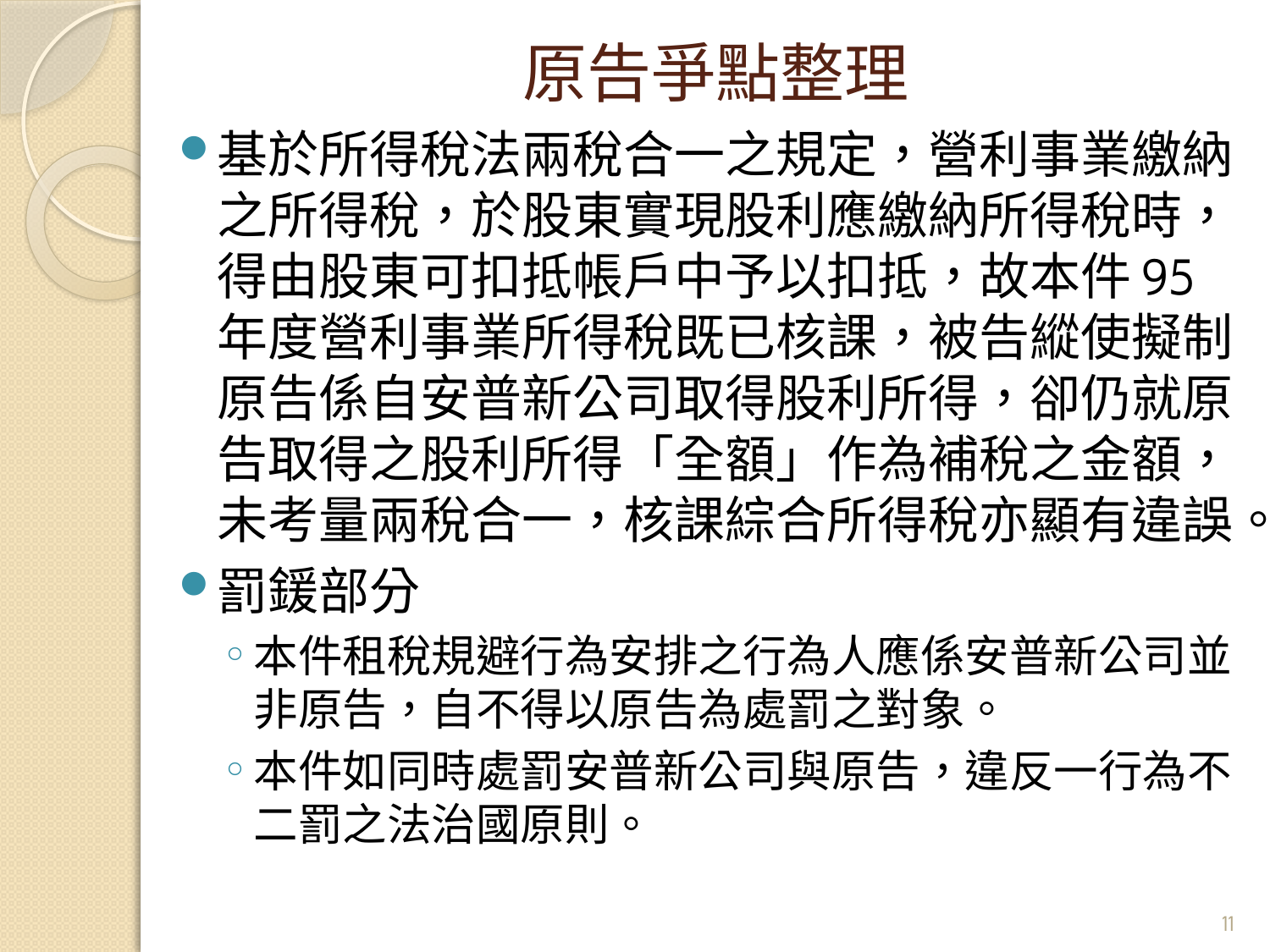

# 原告爭點整理
基於所得稅法兩稅合一之規定，營利事業繳納之所得稅，於股東實現股利應繳納所得稅時，得由股東可扣抵帳戶中予以扣抵，故本件95年度營利事業所得稅既已核課，被告縱使擬制原告係自安普新公司取得股利所得，卻仍就原告取得之股利所得「全額」作為補稅之金額，未考量兩稅合一，核課綜合所得稅亦顯有違誤。
罰鍰部分
本件租稅規避行為安排之行為人應係安普新公司並非原告，自不得以原告為處罰之對象。
本件如同時處罰安普新公司與原告，違反一行為不二罰之法治國原則。

11